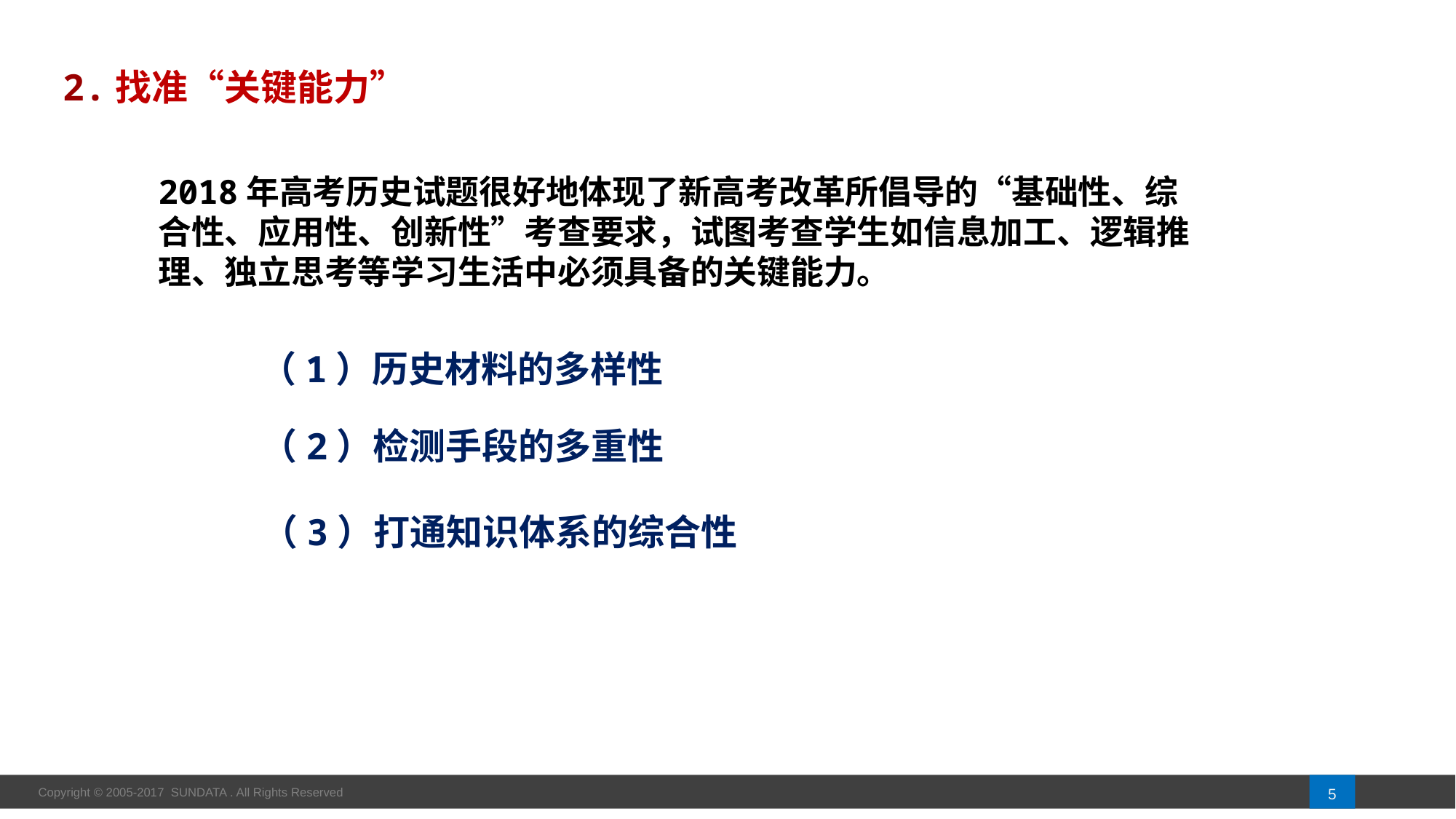

2.找准“关键能力”
2018年高考历史试题很好地体现了新高考改革所倡导的“基础性、综合性、应用性、创新性”考查要求，试图考查学生如信息加工、逻辑推理、独立思考等学习生活中必须具备的关键能力。
（1）历史材料的多样性
（2）检测手段的多重性
（3）打通知识体系的综合性